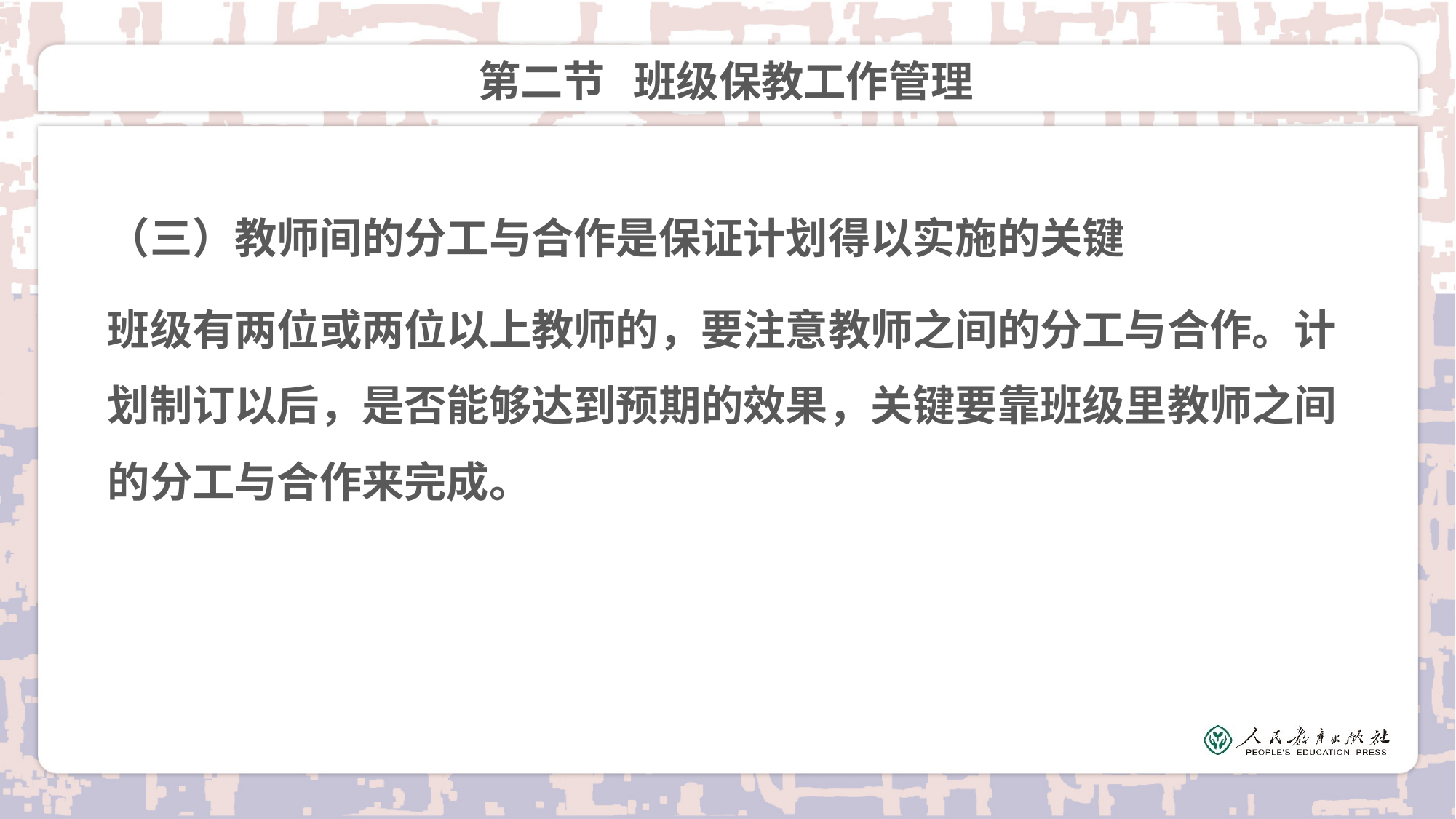

# 第二节   班级保教工作管理
（三）教师间的分工与合作是保证计划得以实施的关键
班级有两位或两位以上教师的，要注意教师之间的分工与合作。计划制订以后，是否能够达到预期的效果，关键要靠班级里教师之间的分工与合作来完成。